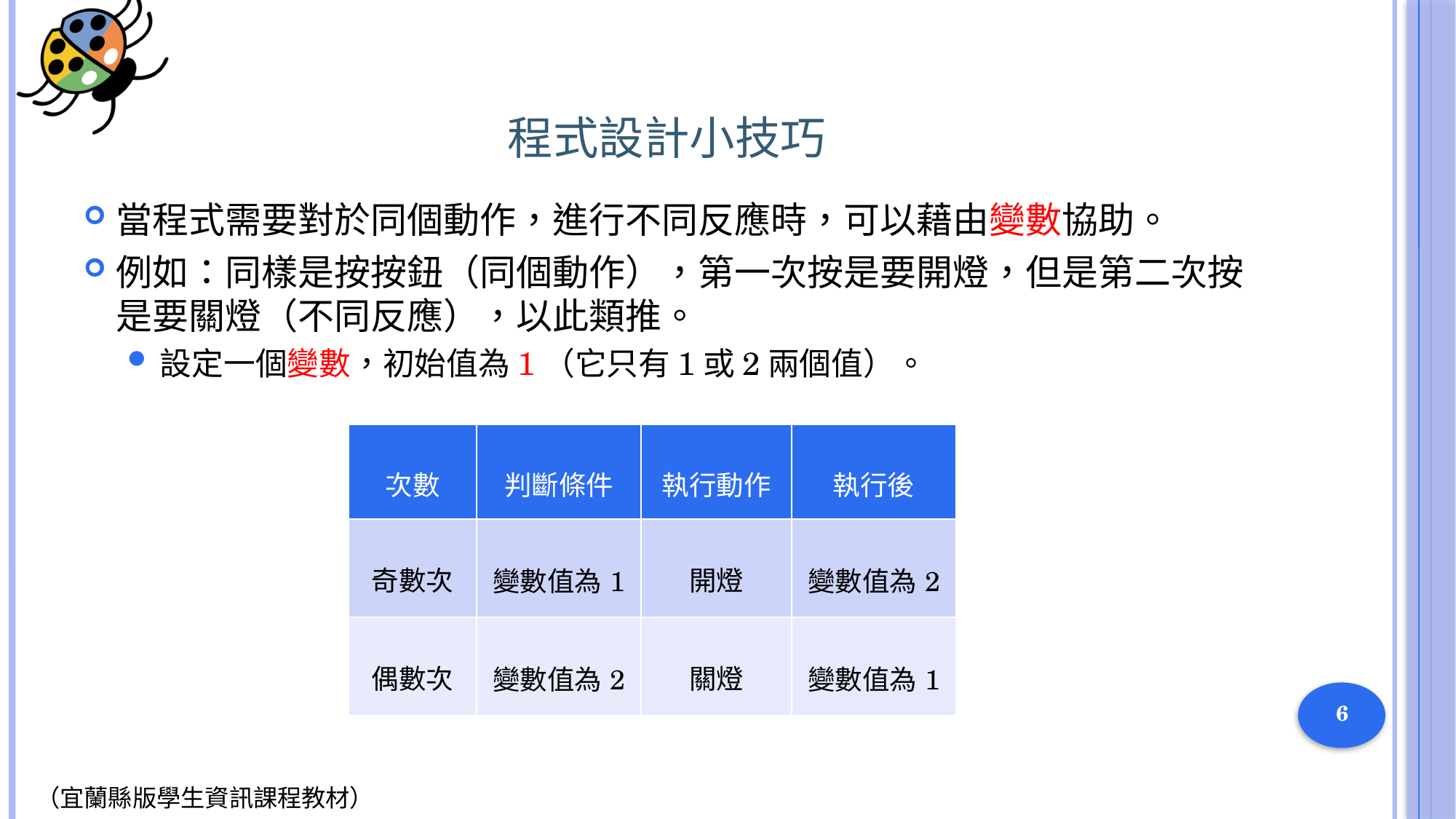

# 程式設計小技巧
當程式需要對於同個動作，進行不同反應時，可以藉由變數協助。
例如：同樣是按按鈕（同個動作），第一次按是要開燈，但是第二次按是要關燈（不同反應），以此類推。
設定一個變數，初始值為1（它只有1或2兩個值）。

| 次數 | 判斷條件 | 執行動作 | 執行後 |
| --- | --- | --- | --- |
| 奇數次 | 變數值為1 | 開燈 | 變數值為2 |
| 偶數次 | 變數值為2 | 關燈 | 變數值為1 |
6